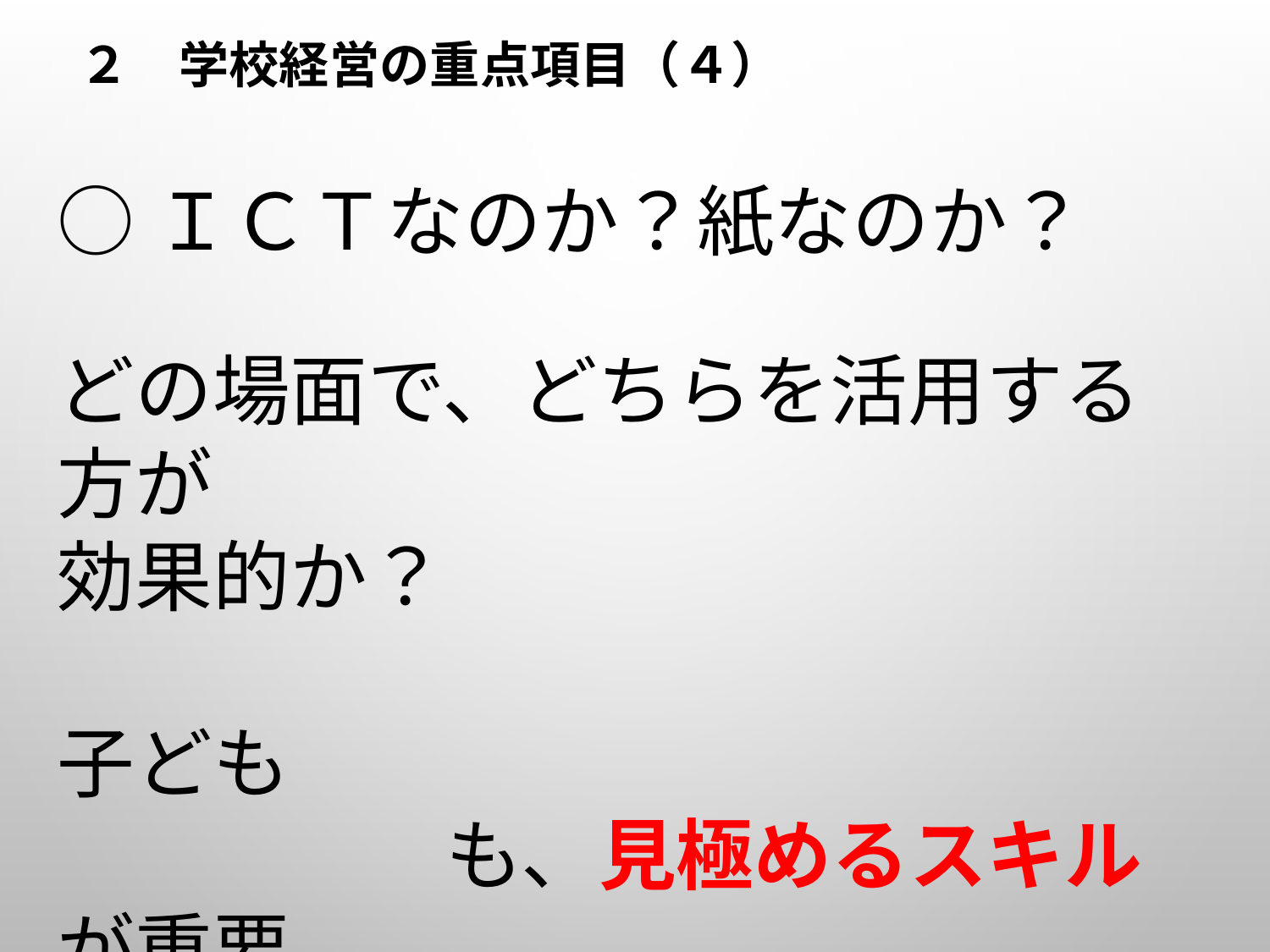

２　学校経営の重点項目（４）
○ＩＣＴなのか？紙なのか？

どの場面で、どちらを活用する方が
効果的か？

子ども
　　　　　も、見極めるスキルが重要
教　師